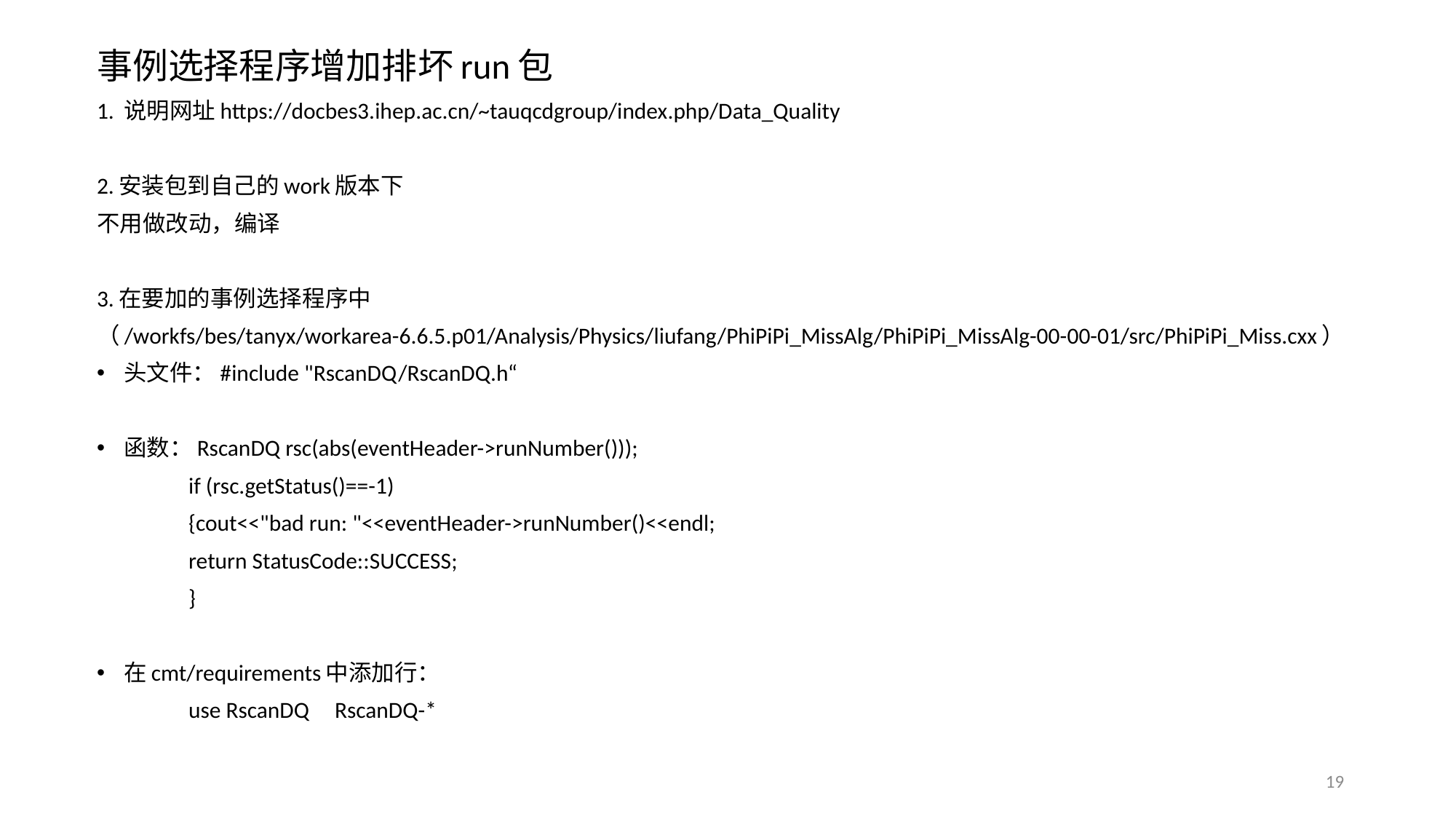

事例选择程序增加排坏run包
1. 说明网址https://docbes3.ihep.ac.cn/~tauqcdgroup/index.php/Data_Quality

2.安装包到自己的work版本下
不用做改动，编译

3.在要加的事例选择程序中
（/workfs/bes/tanyx/workarea-6.6.5.p01/Analysis/Physics/liufang/PhiPiPi_MissAlg/PhiPiPi_MissAlg-00-00-01/src/PhiPiPi_Miss.cxx）
头文件：#include "RscanDQ/RscanDQ.h“

函数：RscanDQ rsc(abs(eventHeader->runNumber()));
	if (rsc.getStatus()==-1)
	{cout<<"bad run: "<<eventHeader->runNumber()<<endl;
	return StatusCode::SUCCESS;
	}

在cmt/requirements中添加行：
	use RscanDQ     RscanDQ-*

19